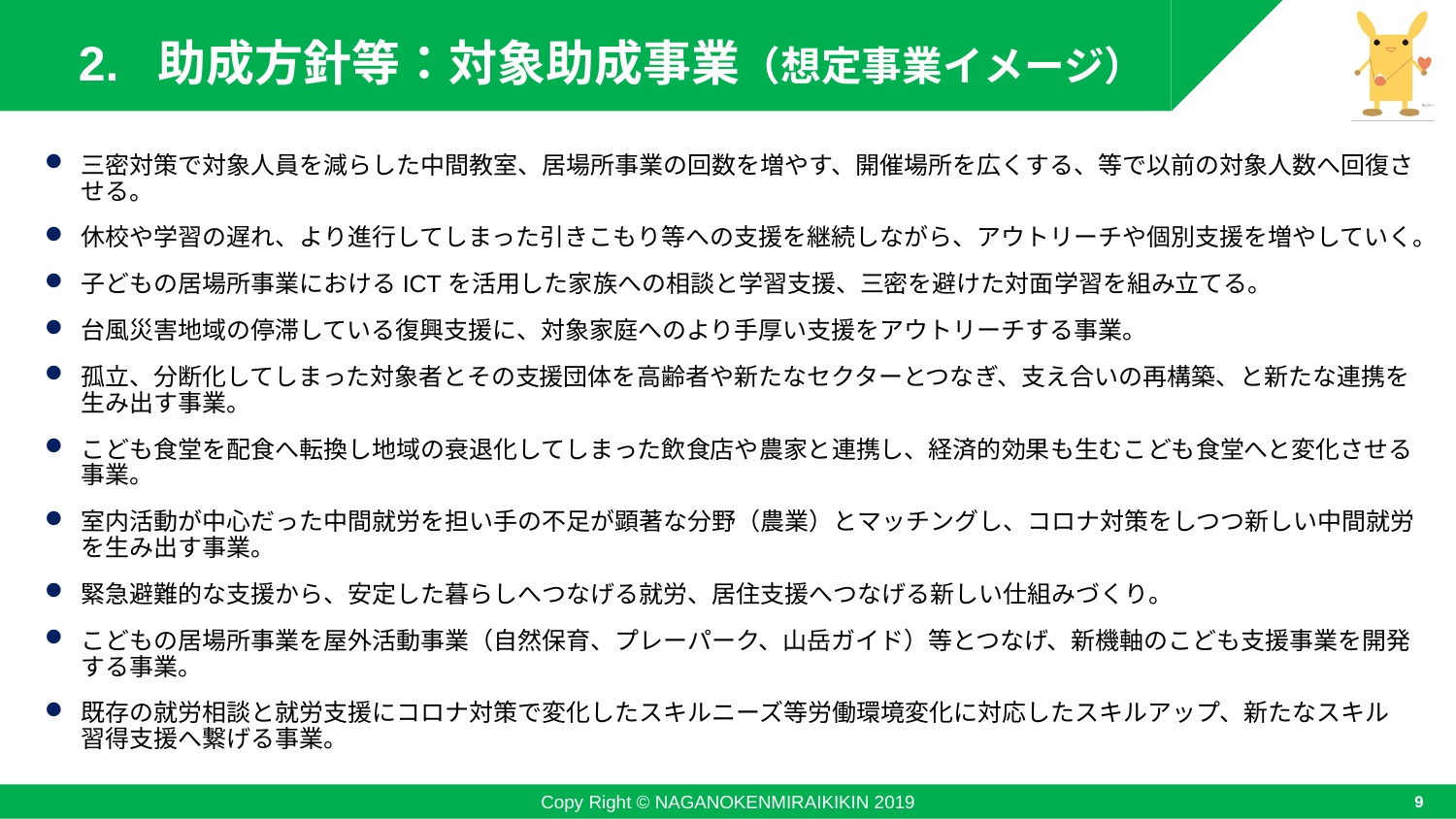

# 2.  助成方針等：対象助成事業（想定事業イメージ）
三密対策で対象人員を減らした中間教室、居場所事業の回数を増やす、開催場所を広くする、等で以前の対象人数へ回復させる。
休校や学習の遅れ、より進行してしまった引きこもり等への支援を継続しながら、アウトリーチや個別支援を増やしていく。
子どもの居場所事業におけるICTを活用した家族への相談と学習支援、三密を避けた対面学習を組み立てる。
台風災害地域の停滞している復興支援に、対象家庭へのより手厚い支援をアウトリーチする事業。
孤立、分断化してしまった対象者とその支援団体を高齢者や新たなセクターとつなぎ、支え合いの再構築、と新たな連携を生み出す事業。
こども食堂を配食へ転換し地域の衰退化してしまった飲食店や農家と連携し、経済的効果も生むこども食堂へと変化させる事業。
室内活動が中心だった中間就労を担い手の不足が顕著な分野（農業）とマッチングし、コロナ対策をしつつ新しい中間就労を生み出す事業。
緊急避難的な支援から、安定した暮らしへつなげる就労、居住支援へつなげる新しい仕組みづくり。
こどもの居場所事業を屋外活動事業（自然保育、プレーパーク、山岳ガイド）等とつなげ、新機軸のこども支援事業を開発する事業。
既存の就労相談と就労支援にコロナ対策で変化したスキルニーズ等労働環境変化に対応したスキルアップ、新たなスキル
習得支援へ繋げる事業。
Copy Right © NAGANOKENMIRAIKIKIN 2019
9